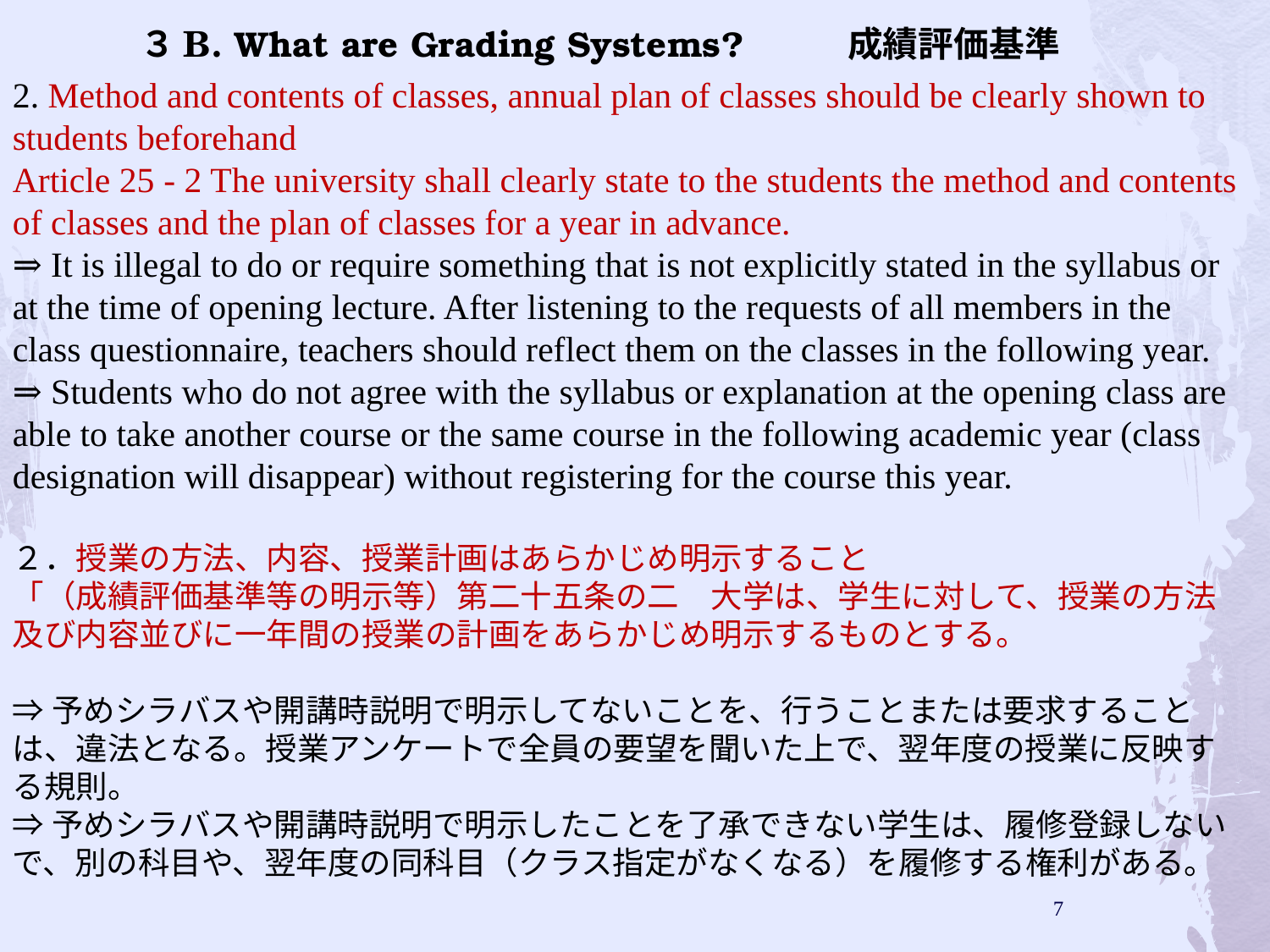

# ３B. What are Grading Systems?  　　成績評価基準
2. Method and contents of classes, annual plan of classes should be clearly shown to students beforehand
Article 25 - 2 The university shall clearly state to the students the method and contents of classes and the plan of classes for a year in advance.
⇒ It is illegal to do or require something that is not explicitly stated in the syllabus or at the time of opening lecture. After listening to the requests of all members in the class questionnaire, teachers should reflect them on the classes in the following year.
⇒ Students who do not agree with the syllabus or explanation at the opening class are able to take another course or the same course in the following academic year (class designation will disappear) without registering for the course this year.

２．授業の方法、内容、授業計画はあらかじめ明示すること
「（成績評価基準等の明示等）第二十五条の二　大学は、学生に対して、授業の方法及び内容並びに一年間の授業の計画をあらかじめ明示するものとする。

⇒予めシラバスや開講時説明で明示してないことを、行うことまたは要求することは、違法となる。授業アンケートで全員の要望を聞いた上で、翌年度の授業に反映する規則。
⇒予めシラバスや開講時説明で明示したことを了承できない学生は、履修登録しないで、別の科目や、翌年度の同科目（クラス指定がなくなる）を履修する権利がある。

7